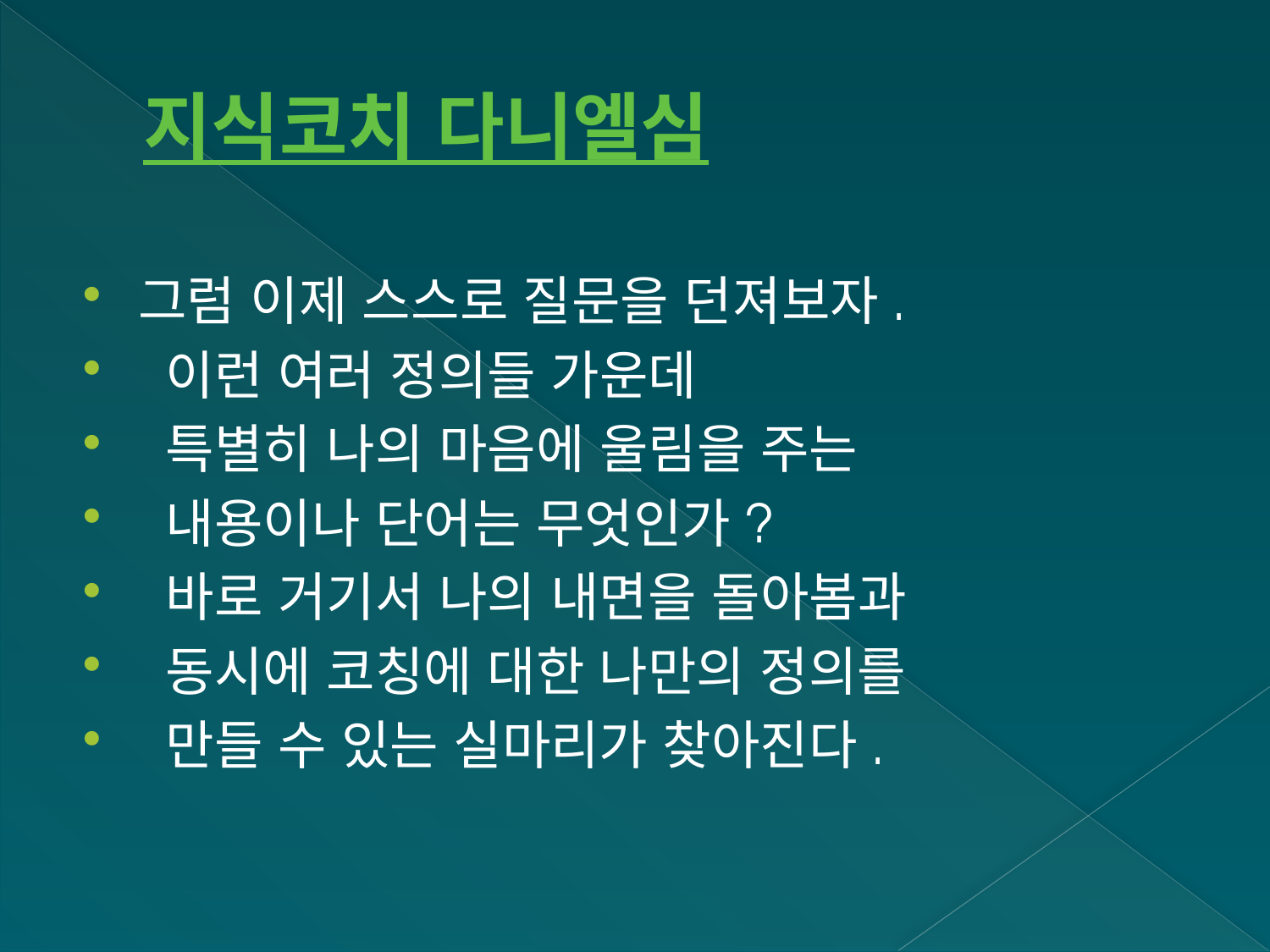

# 지식코치 다니엘심
그럼 이제 스스로 질문을 던져보자.
 이런 여러 정의들 가운데
 특별히 나의 마음에 울림을 주는
 내용이나 단어는 무엇인가?
 바로 거기서 나의 내면을 돌아봄과
 동시에 코칭에 대한 나만의 정의를
 만들 수 있는 실마리가 찾아진다.